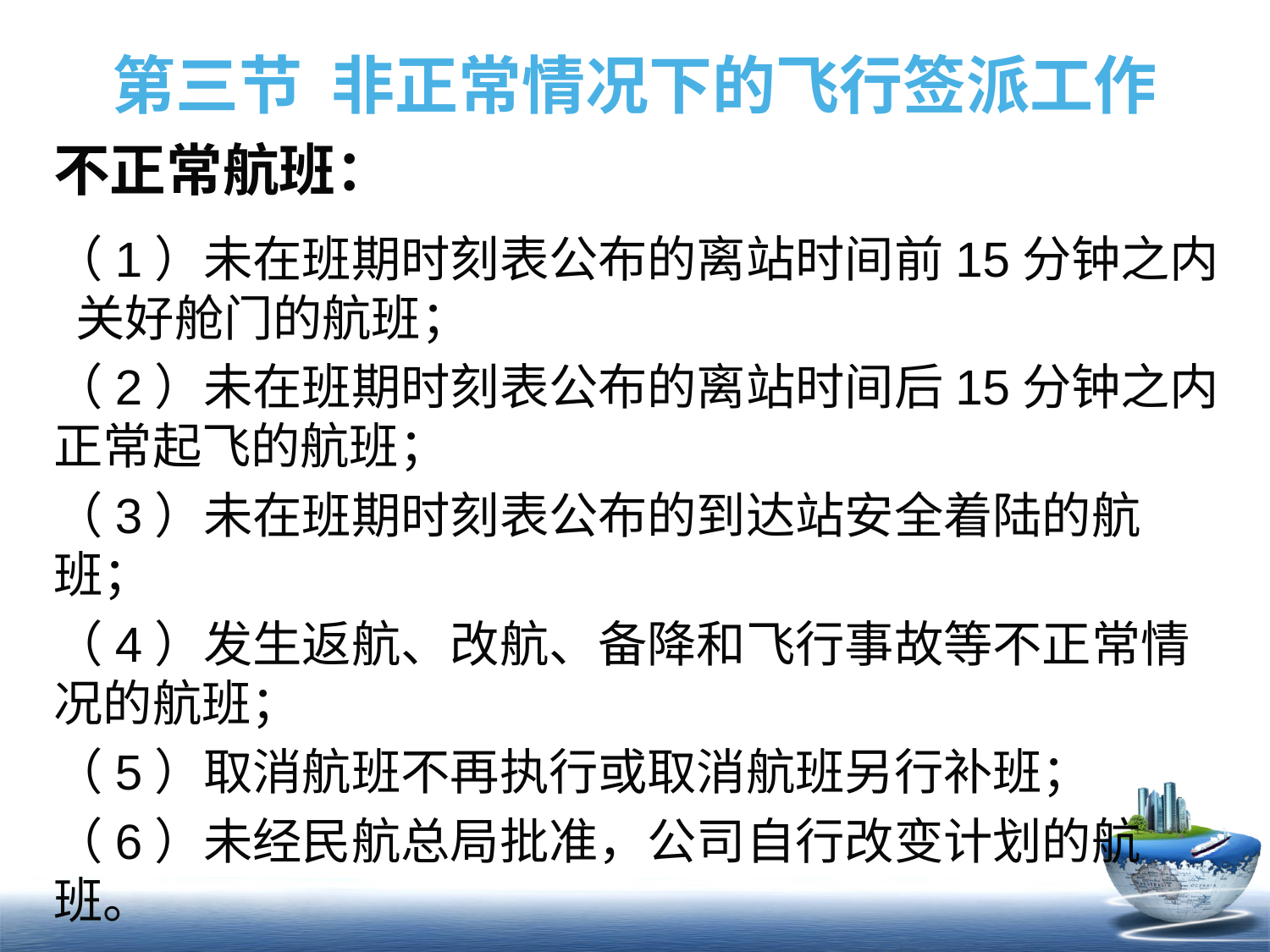

# 第三节  非正常情况下的飞行签派工作
不正常航班：
（1）未在班期时刻表公布的离站时间前15分钟之内    关好舱门的航班；
（2）未在班期时刻表公布的离站时间后15分钟之内 正常起飞的航班；
（3）未在班期时刻表公布的到达站安全着陆的航班；
（4）发生返航、改航、备降和飞行事故等不正常情况的航班；
（5）取消航班不再执行或取消航班另行补班；
（6）未经民航总局批准，公司自行改变计划的航班。